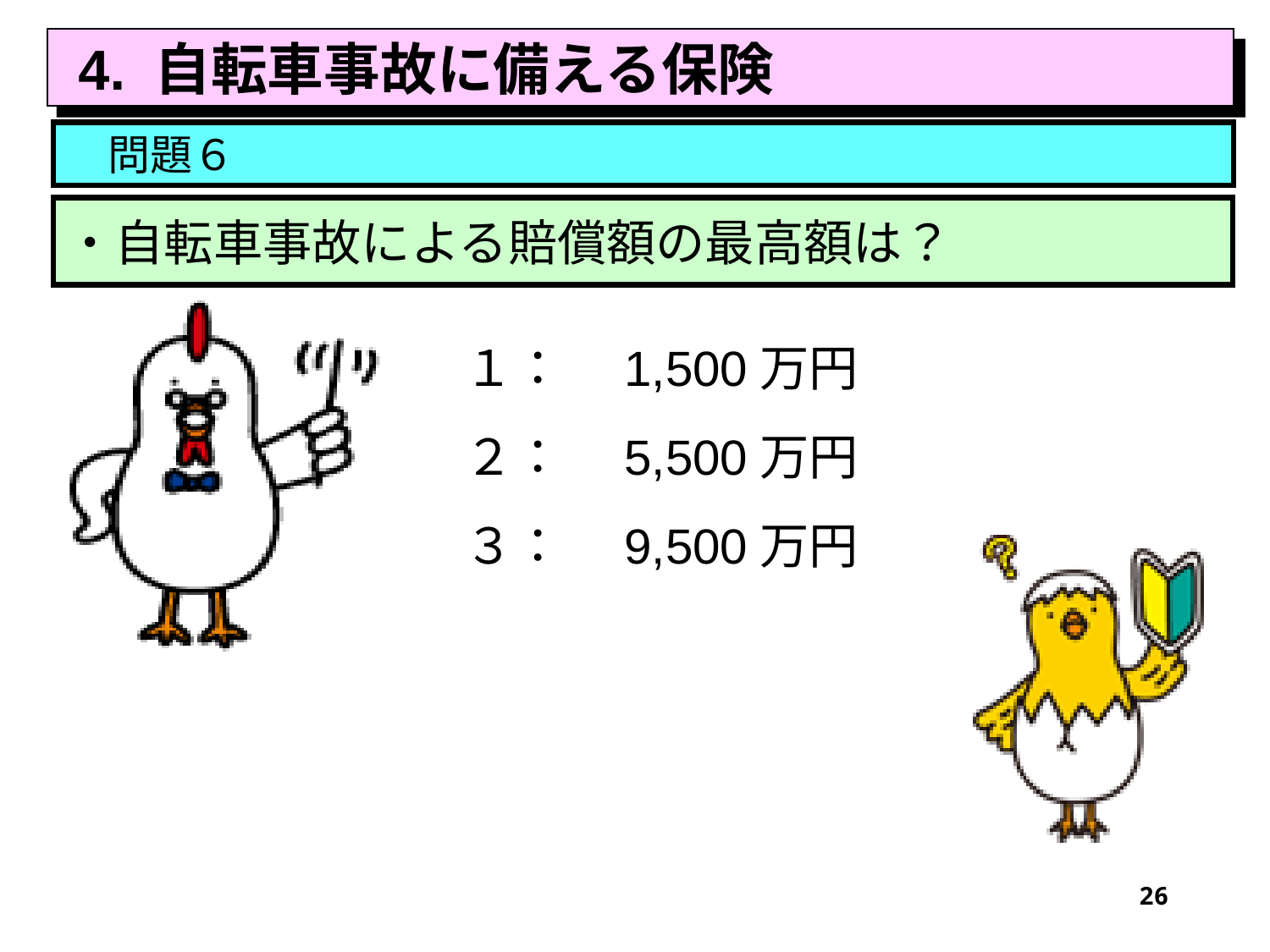

4. 自転車事故に備える保険
　問題６
・自転車事故による賠償額の最高額は？

１：　1,500万円
２：　5,500万円
３：　9,500万円

26